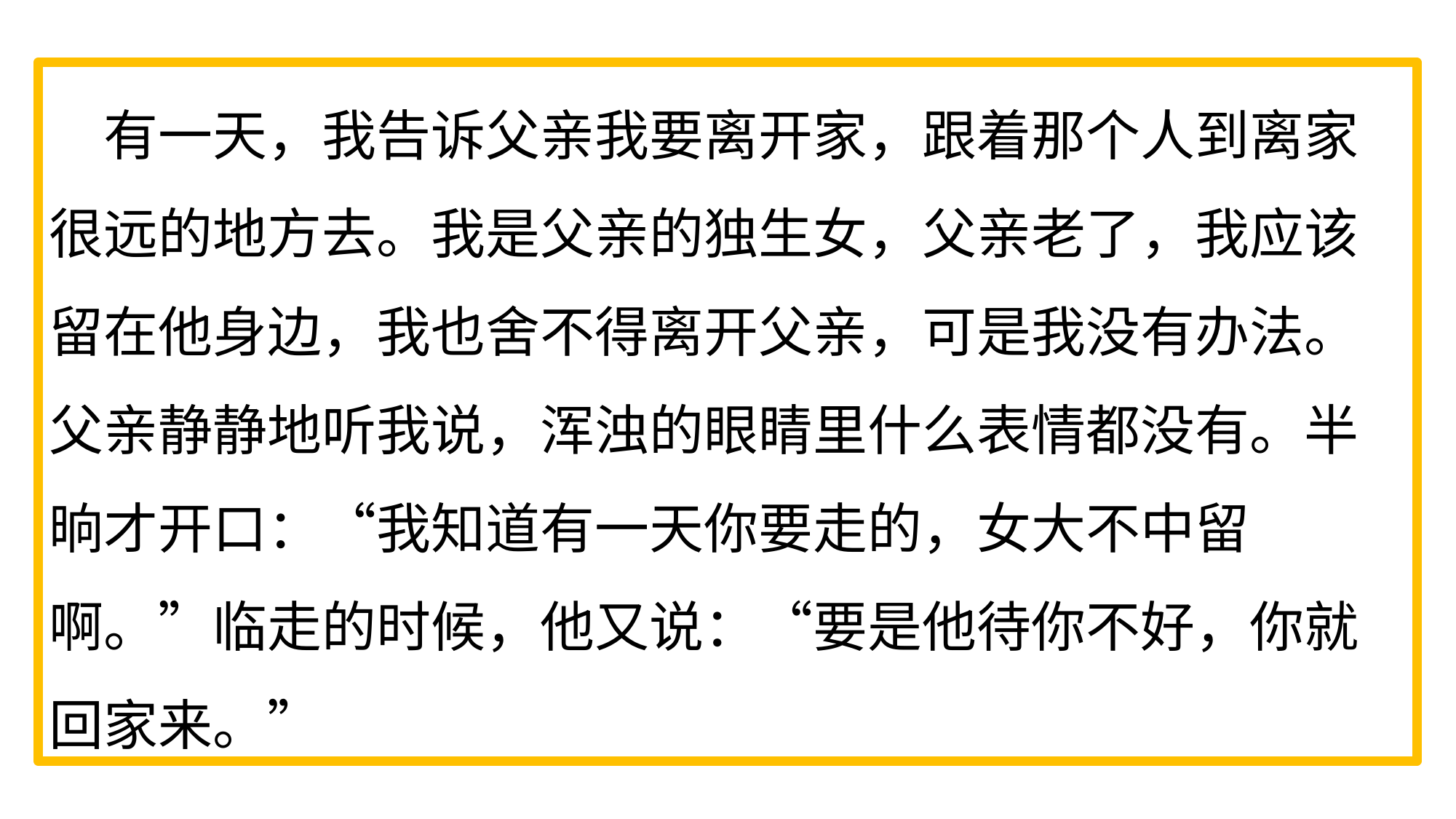

有一天，我告诉父亲我要离开家，跟着那个人到离家很远的地方去。我是父亲的独生女，父亲老了，我应该留在他身边，我也舍不得离开父亲，可是我没有办法。父亲静静地听我说，浑浊的眼睛里什么表情都没有。半晌才开口：“我知道有一天你要走的，女大不中留啊。”临走的时候，他又说：“要是他待你不好，你就回家来。”